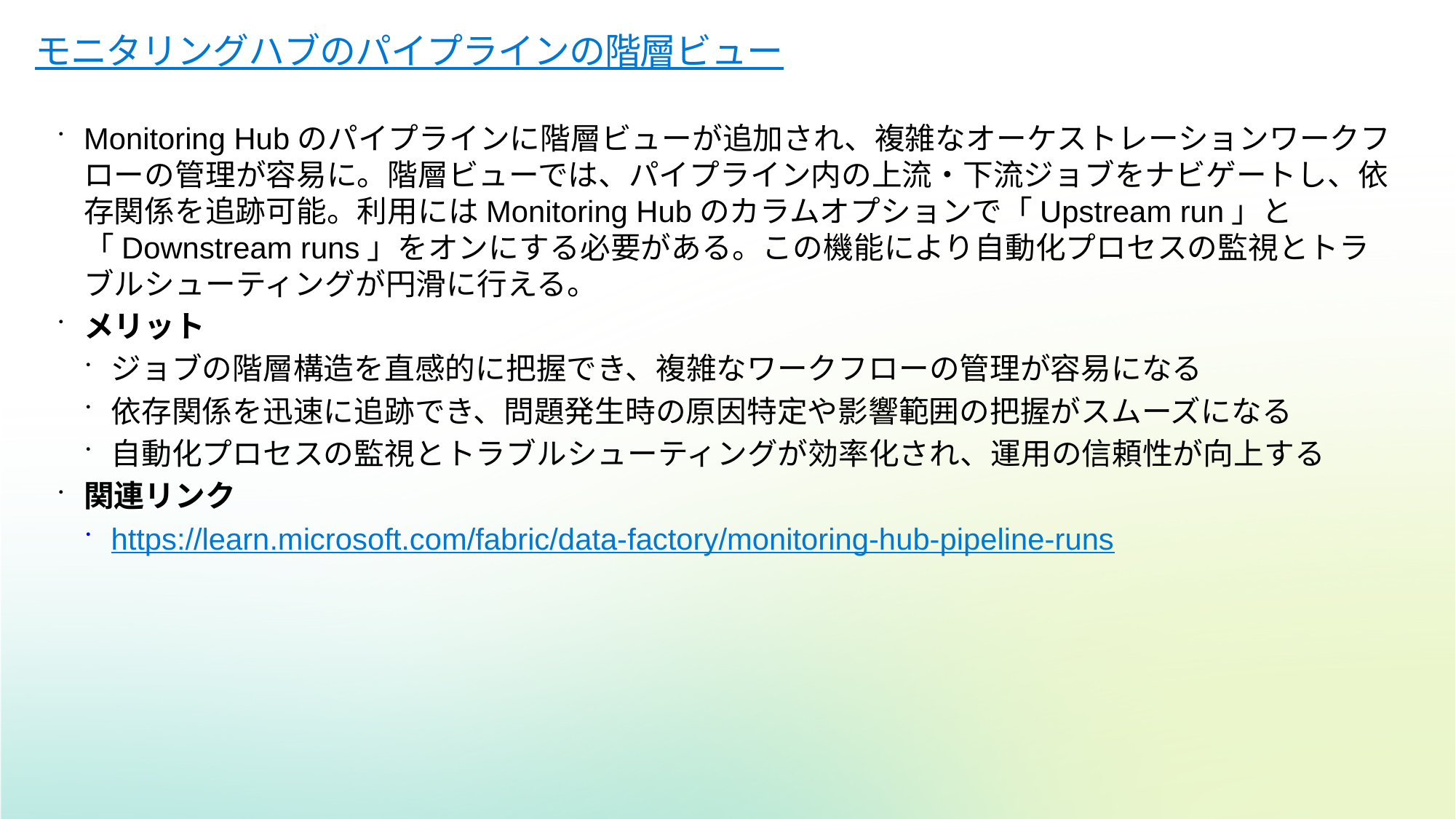

# モニタリングハブのパイプラインの階層ビュー
Monitoring Hubのパイプラインに階層ビューが追加され、複雑なオーケストレーションワークフローの管理が容易に。階層ビューでは、パイプライン内の上流・下流ジョブをナビゲートし、依存関係を追跡可能。利用にはMonitoring Hubのカラムオプションで「Upstream run」と「Downstream runs」をオンにする必要がある。この機能により自動化プロセスの監視とトラブルシューティングが円滑に行える。
メリット
ジョブの階層構造を直感的に把握でき、複雑なワークフローの管理が容易になる
依存関係を迅速に追跡でき、問題発生時の原因特定や影響範囲の把握がスムーズになる
自動化プロセスの監視とトラブルシューティングが効率化され、運用の信頼性が向上する
関連リンク
https://learn.microsoft.com/fabric/data-factory/monitoring-hub-pipeline-runs